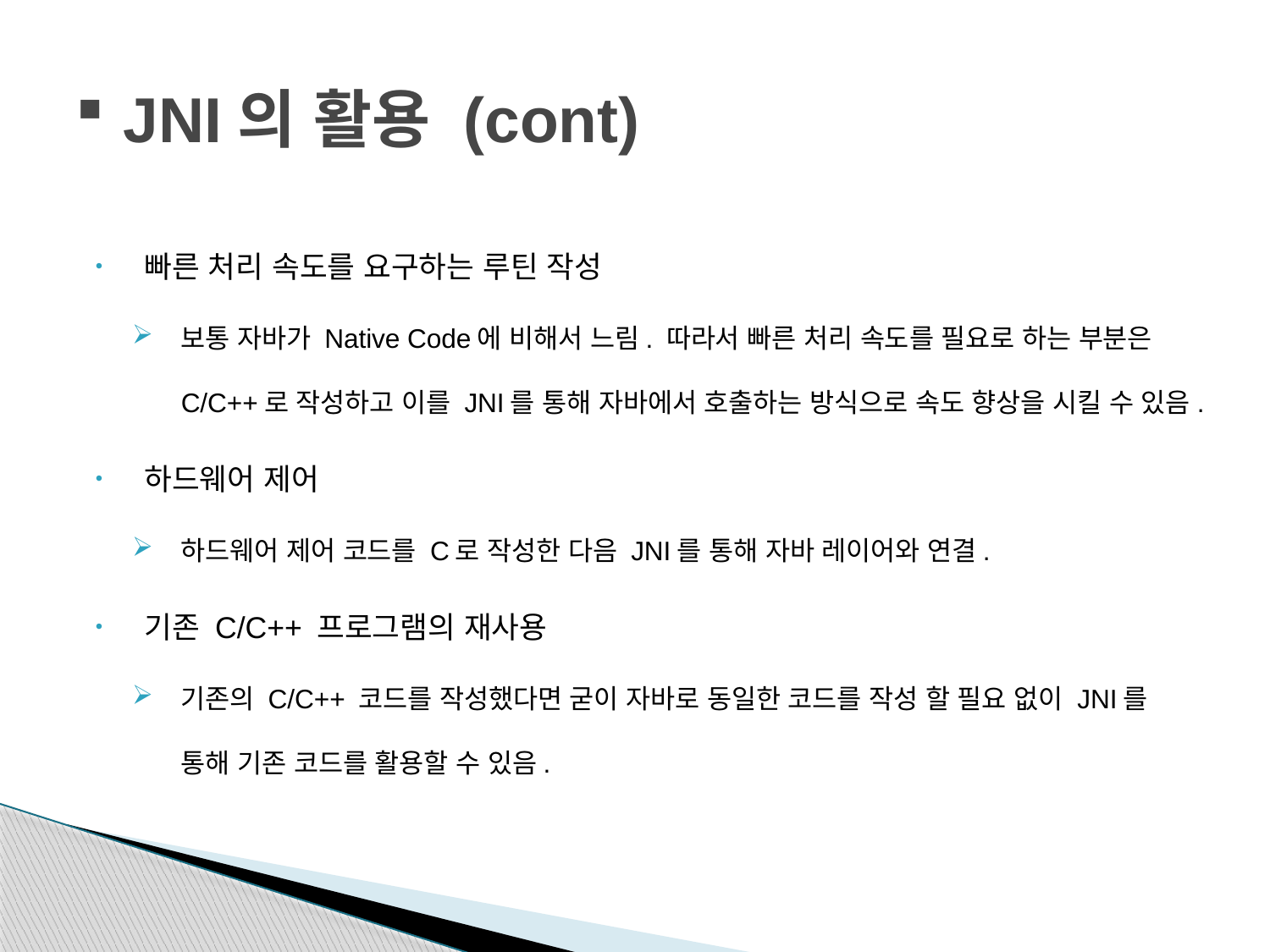

# JNI의 활용 (cont)
빠른 처리 속도를 요구하는 루틴 작성
보통 자바가 Native Code에 비해서 느림. 따라서 빠른 처리 속도를 필요로 하는 부분은 C/C++로 작성하고 이를 JNI를 통해 자바에서 호출하는 방식으로 속도 향상을 시킬 수 있음.
하드웨어 제어
하드웨어 제어 코드를 C로 작성한 다음 JNI를 통해 자바 레이어와 연결.
기존 C/C++ 프로그램의 재사용
기존의 C/C++ 코드를 작성했다면 굳이 자바로 동일한 코드를 작성 할 필요 없이 JNI를 통해 기존 코드를 활용할 수 있음.